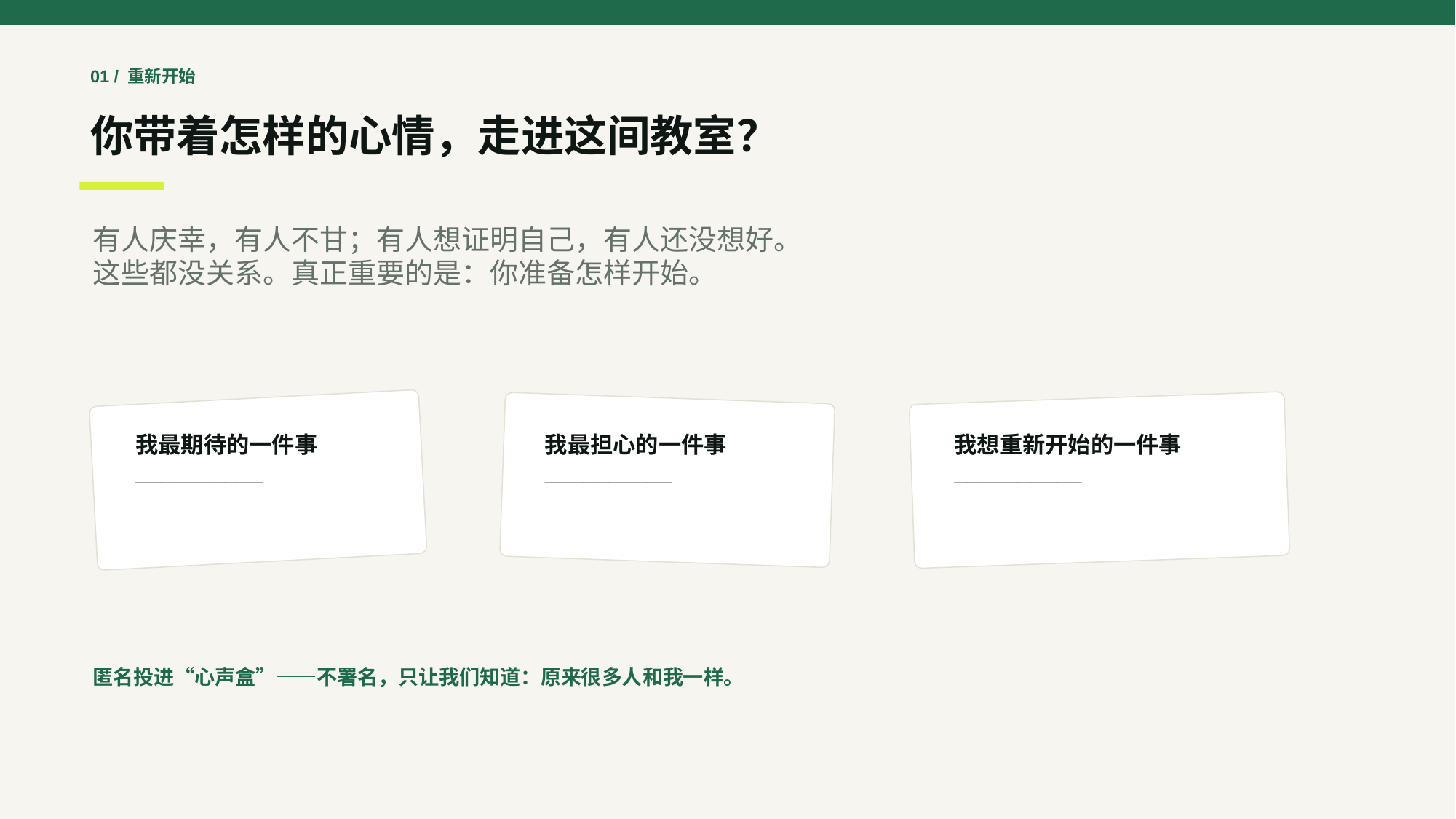

01 / 重新开始
你带着怎样的心情，走进这间教室？

有人庆幸，有人不甘；有人想证明自己，有人还没想好。
这些都没关系。真正重要的是：你准备怎样开始。

我最期待的一件事
__________
我最担心的一件事
__________
我想重新开始的一件事
__________
匿名投进“心声盒”——不署名，只让我们知道：原来很多人和我一样。